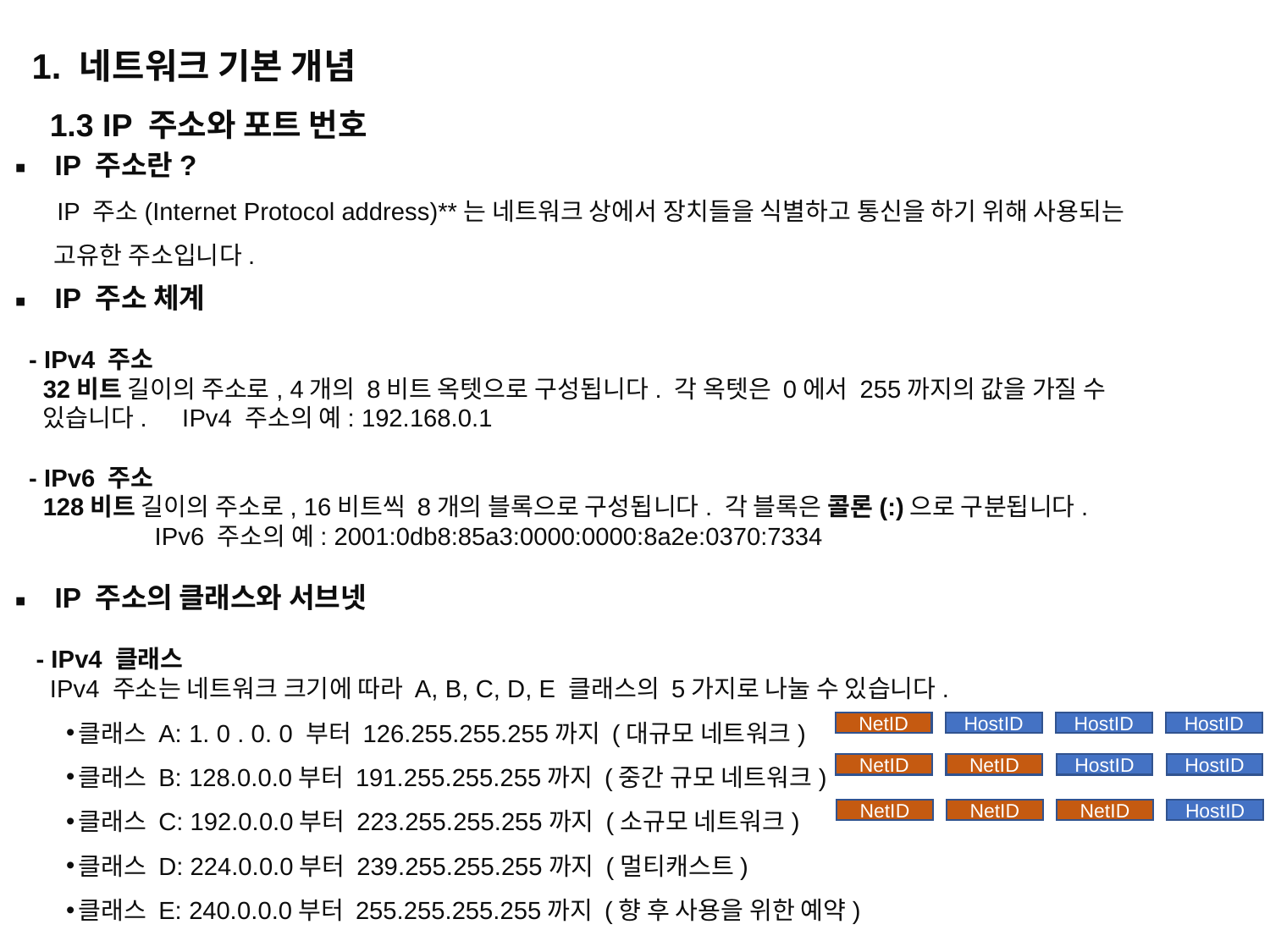

1. 네트워크 기본 개념
  1.3 IP 주소와 포트 번호
IP 주소란?
      IP 주소(Internet Protocol address)**는 네트워크 상에서 장치들을 식별하고 통신을 하기 위해 사용되는
      고유한 주소입니다.

IP 주소 체계

  - IPv4 주소
    32비트 길이의 주소로, 4개의 8비트 옥텟으로 구성됩니다. 각 옥텟은 0에서 255까지의 값을 가질 수
    있습니다.     IPv4 주소의 예: 192.168.0.1

  - IPv6 주소
    128비트 길이의 주소로, 16비트씩 8개의 블록으로 구성됩니다. 각 블록은 콜론(:)으로 구분됩니다.
                    IPv6 주소의 예: 2001:0db8:85a3:0000:0000:8a2e:0370:7334

IP 주소의 클래스와 서브넷

   - IPv4 클래스
     IPv4 주소는 네트워크 크기에 따라 A, B, C, D, E 클래스의 5가지로 나눌 수 있습니다.
클래스 A: 1. 0 . 0. 0 부터 126.255.255.255까지 (대규모 네트워크)
클래스 B: 128.0.0.0부터 191.255.255.255까지 (중간 규모 네트워크)
클래스 C: 192.0.0.0부터 223.255.255.255까지 (소규모 네트워크)
클래스 D: 224.0.0.0부터 239.255.255.255까지 (멀티캐스트)
클래스 E: 240.0.0.0부터 255.255.255.255까지 (향 후 사용을 위한 예약)
NetID
HostID
HostID
HostID
NetID
NetID
HostID
HostID
NetID
NetID
NetID
HostID